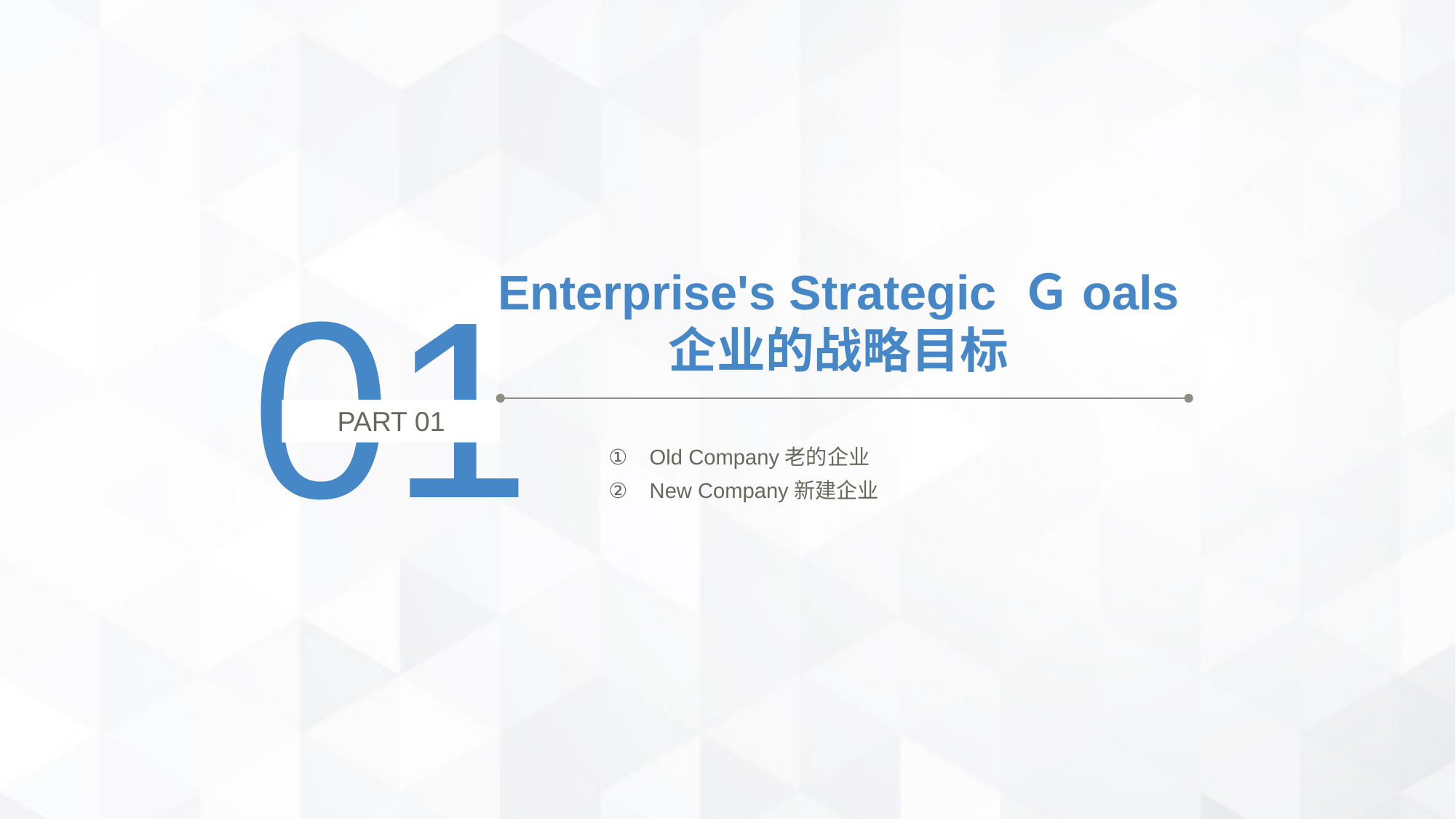

01
Enterprise's Strategic Ｇoals
企业的战略目标
PART 01

Old Company老的企业
New Company新建企业